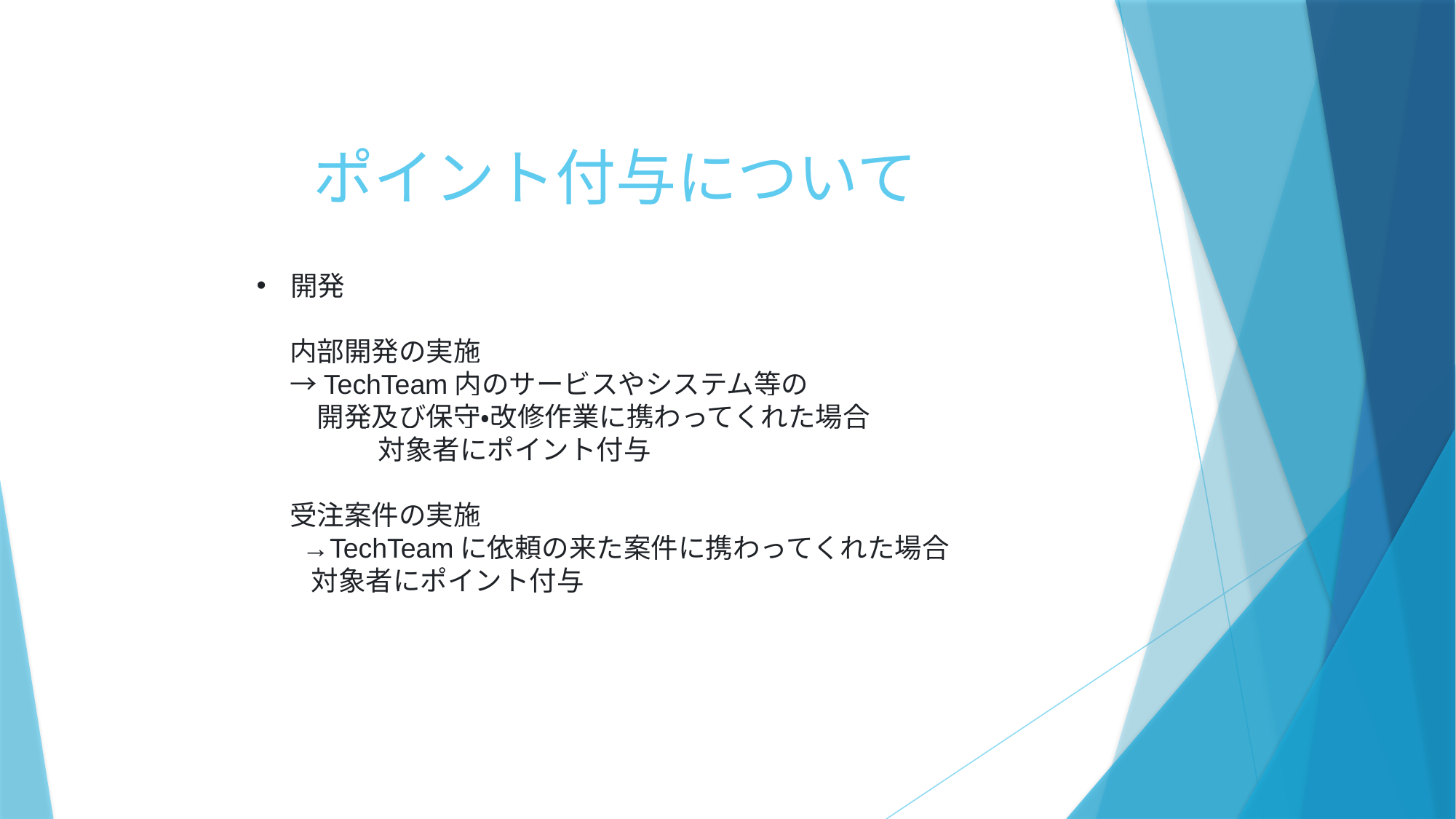

# ポイント付与について
開発

　 内部開発の実施
　 →TechTeam内のサービスやシステム等の
　　 開発及び保守・改修作業に携わってくれた場合
	 対象者にポイント付与

　 受注案件の実施
      →TechTeamに依頼の来た案件に携わってくれた場合
　　対象者にポイント付与